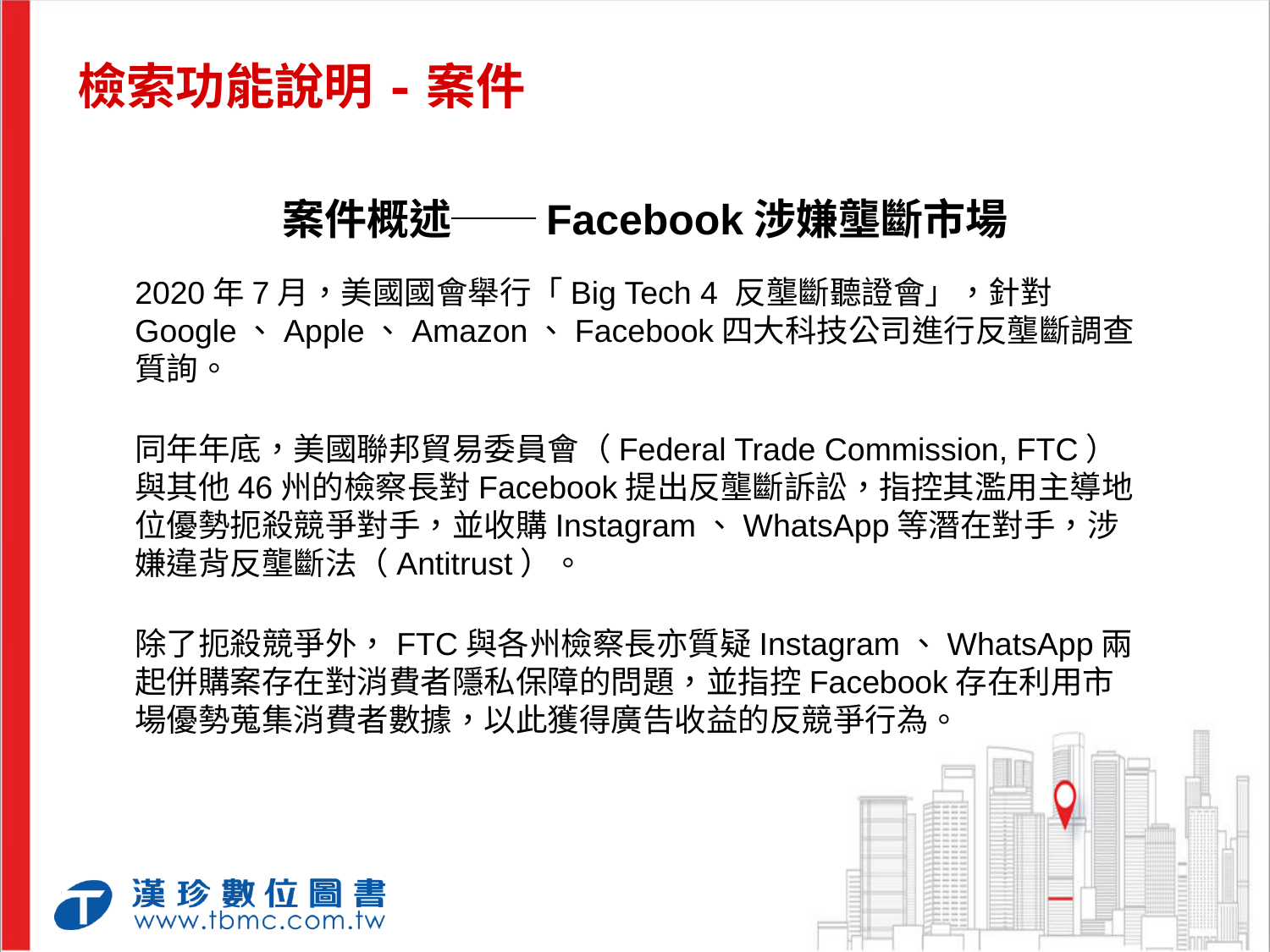

檢索功能說明-案件
案件概述──Facebook涉嫌壟斷市場
2020年7月，美國國會舉行「Big Tech 4 反壟斷聽證會」，針對Google、Apple、Amazon、Facebook四大科技公司進行反壟斷調查質詢。
同年年底，美國聯邦貿易委員會（Federal Trade Commission, FTC）與其他46州的檢察長對Facebook提出反壟斷訴訟，指控其濫用主導地位優勢扼殺競爭對手，並收購Instagram、WhatsApp等潛在對手，涉嫌違背反壟斷法（Antitrust）。
除了扼殺競爭外，FTC與各州檢察長亦質疑Instagram、WhatsApp兩起併購案存在對消費者隱私保障的問題，並指控Facebook存在利用市場優勢蒐集消費者數據，以此獲得廣告收益的反競爭行為。